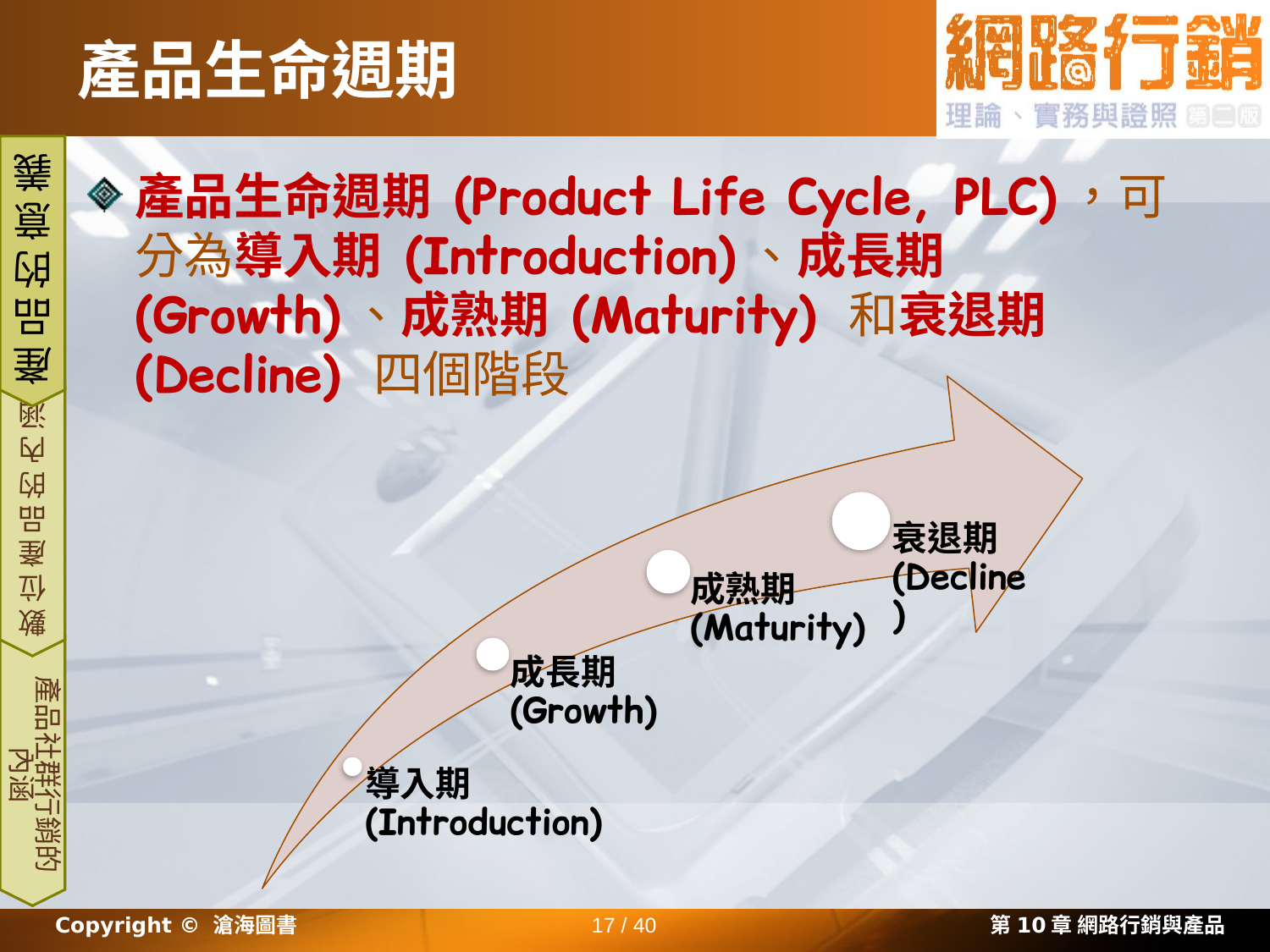

# 產品生命週期
產品生命週期 (Product Life Cycle, PLC)，可分為導入期 (Introduction)、成長期(Growth)、成熟期 (Maturity) 和衰退期 (Decline) 四個階段
產品的意義
導入期 (Introduction)
成長期(Growth)
成熟期 (Maturity)
衰退期 (Decline)
數位產品的內涵
產品社群行銷的內涵

Copyright © 滄海圖書
17 / 40
第10章 網路行銷與產品